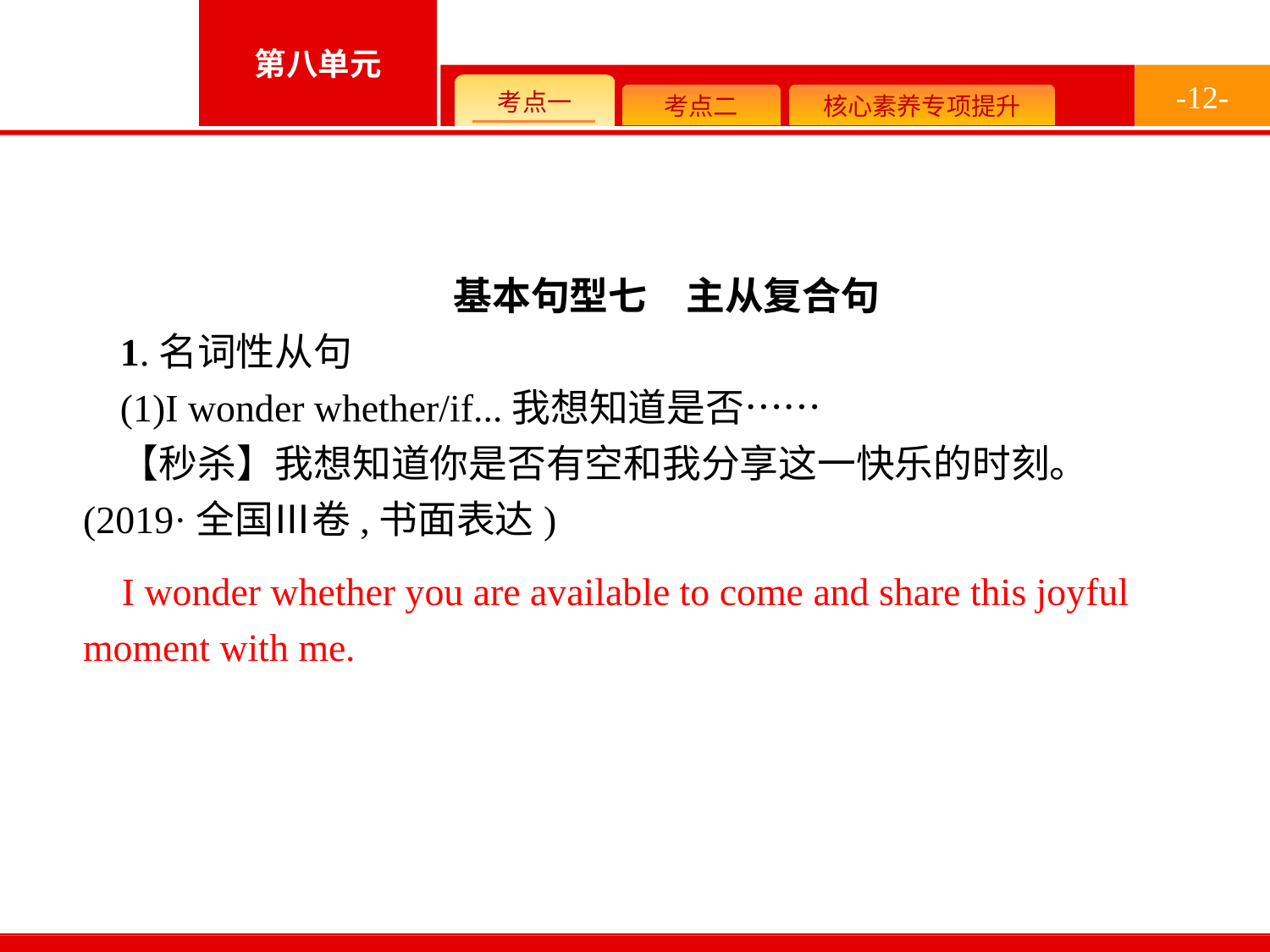

-12-
基本句型七　主从复合句
1.名词性从句
(1)I wonder whether/if...我想知道是否……
【秒杀】我想知道你是否有空和我分享这一快乐的时刻。(2019·全国Ⅲ卷,书面表达)
I wonder whether you are available to come and share this joyful moment with me.